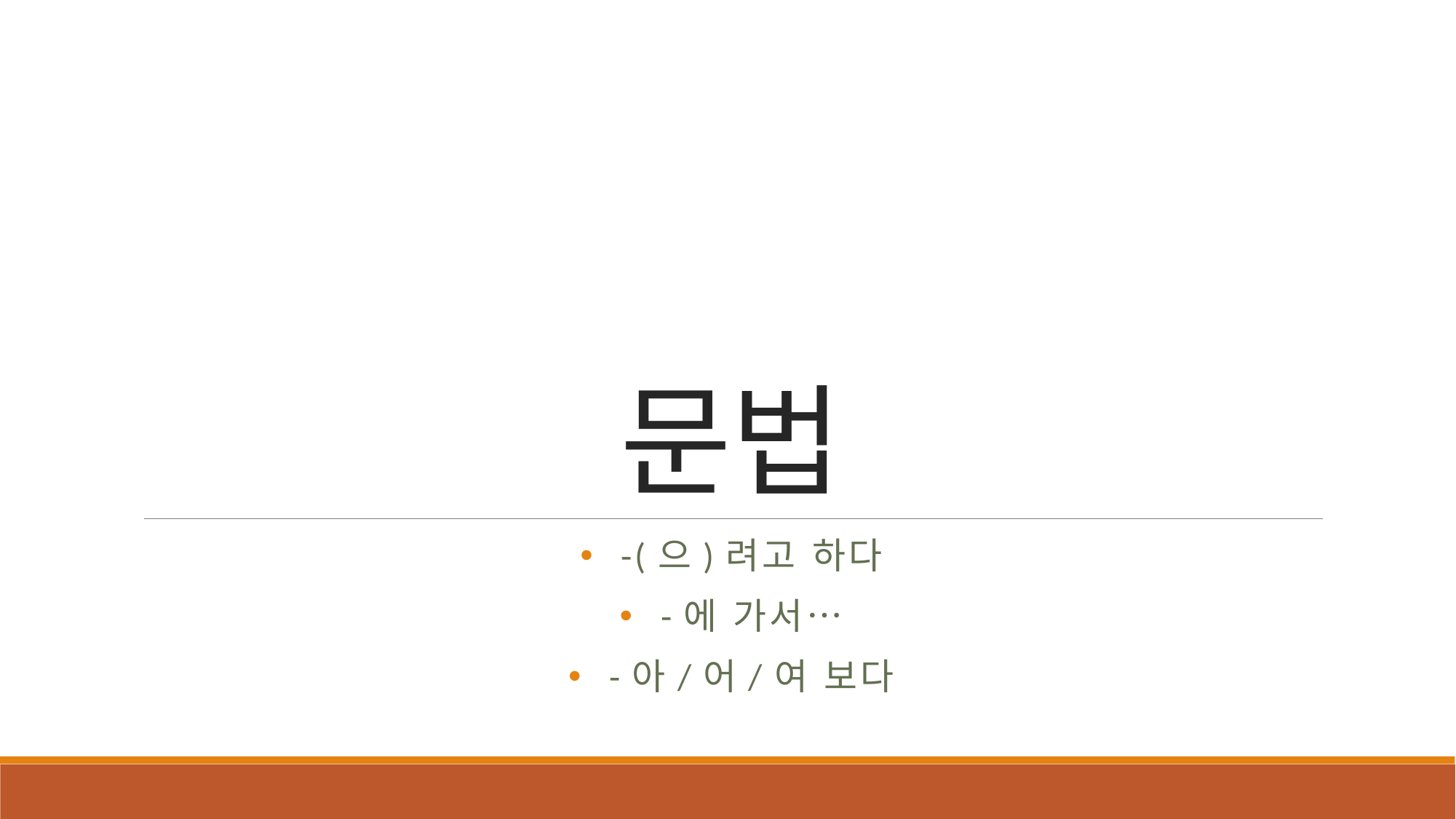

# 문법
-(으)려고 하다
-에 가서…
-아/어/여 보다